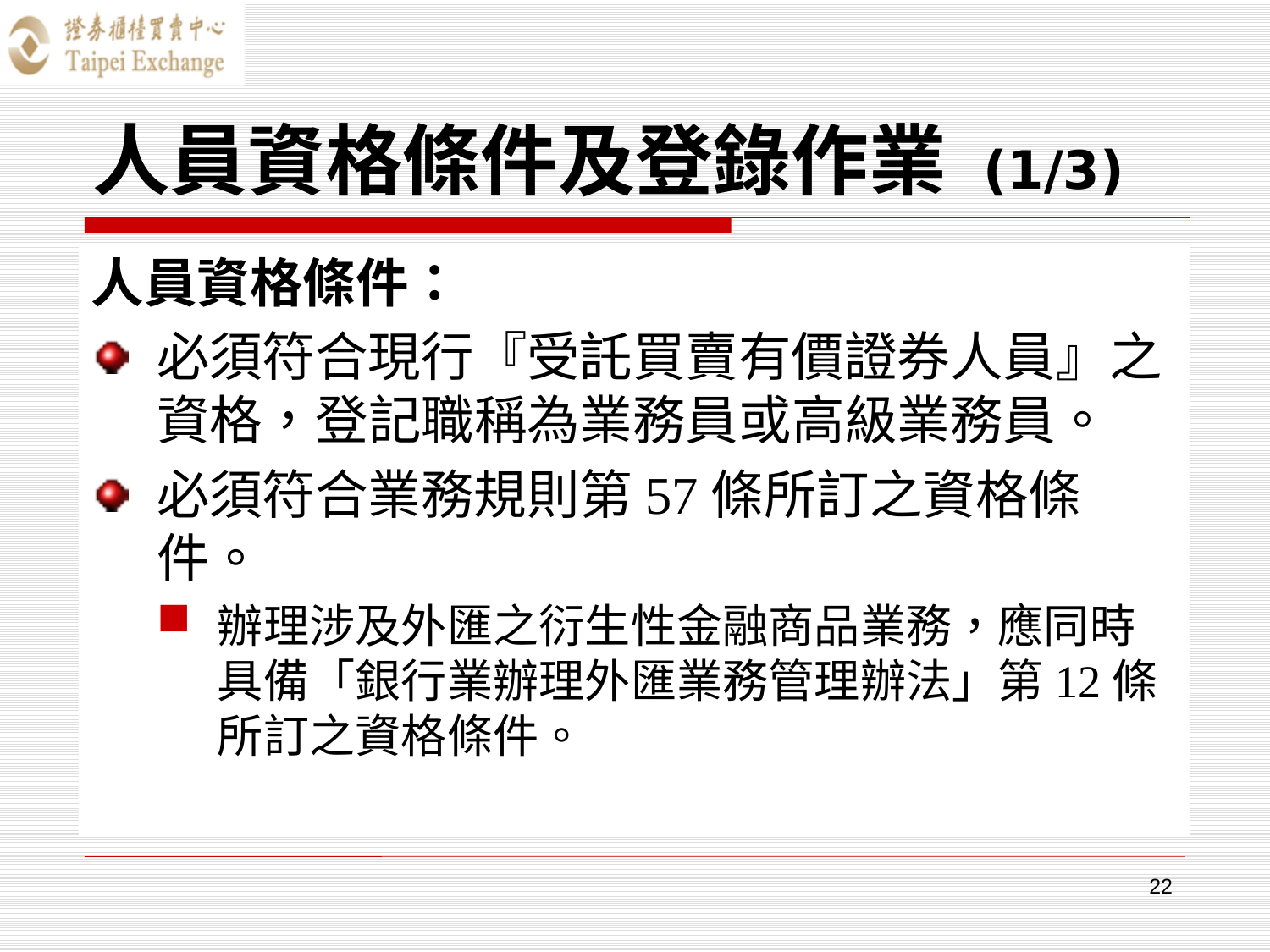

# 人員資格條件及登錄作業 (1/3)
人員資格條件：
必須符合現行『受託買賣有價證券人員』之資格，登記職稱為業務員或高級業務員。
必須符合業務規則第57條所訂之資格條件。
辦理涉及外匯之衍生性金融商品業務，應同時具備「銀行業辦理外匯業務管理辦法」第12條所訂之資格條件。
22